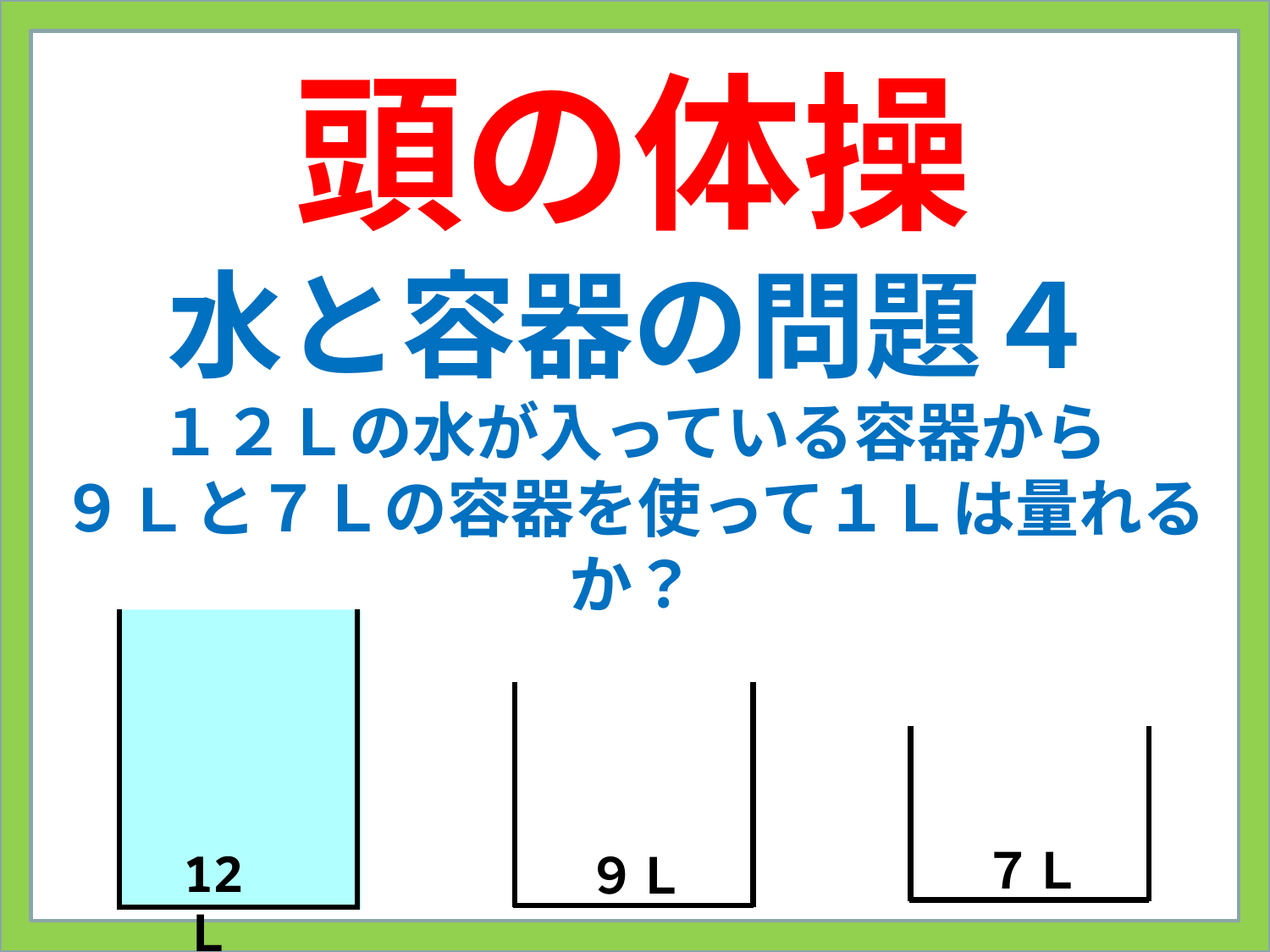

# 頭の体操
水と容器の問題４
１２Ｌの水が入っている容器から
９Lと７Ｌの容器を使って１Ｌは量れるか？

７Ｌ
12Ｌ
９Ｌ